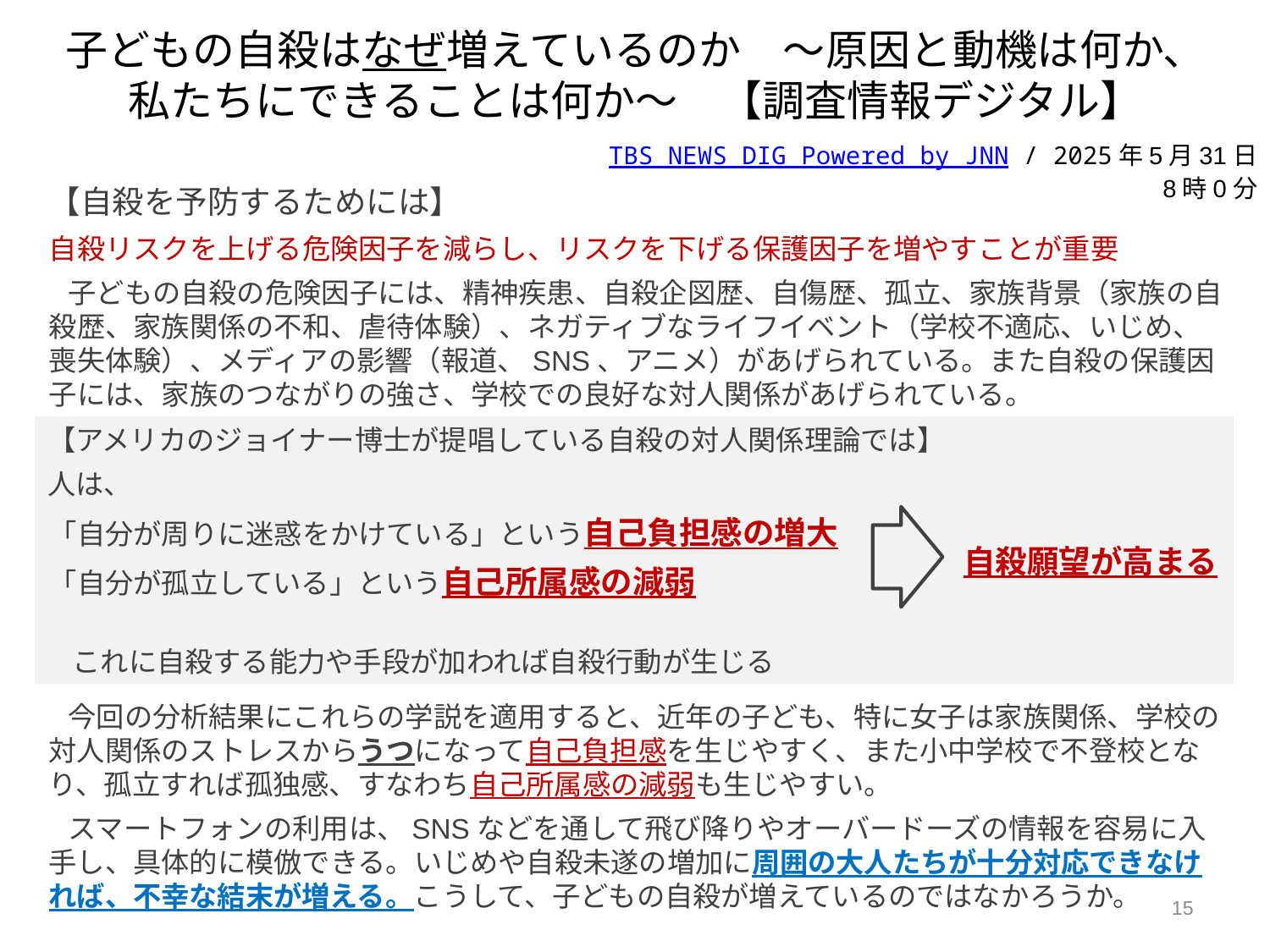

# 子どもの自殺はなぜ増えているのか　～原因と動機は何か、 私たちにできることは何か～　【調査情報デジタル】
TBS NEWS DIG Powered by JNN / 2025年5月31日 8時0分
【自殺を予防するためには】
自殺リスクを上げる危険因子を減らし、リスクを下げる保護因子を増やすことが重要
子どもの自殺の危険因子には、精神疾患、自殺企図歴、自傷歴、孤立、家族背景（家族の自殺歴、家族関係の不和、虐待体験）、ネガティブなライフイベント（学校不適応、いじめ、喪失体験）、メディアの影響（報道、SNS、アニメ）があげられている。また自殺の保護因子には、家族のつながりの強さ、学校での良好な対人関係があげられている。
【アメリカのジョイナー博士が提唱している自殺の対人関係理論では】
人は、

これに自殺する能力や手段が加われば自殺行動が生じる
「自分が周りに迷惑をかけている」という自己負担感の増大
「自分が孤立している」という自己所属感の減弱

自殺願望が高まる
今回の分析結果にこれらの学説を適用すると、近年の子ども、特に女子は家族関係、学校の対人関係のストレスからうつになって自己負担感を生じやすく、また小中学校で不登校となり、孤立すれば孤独感、すなわち自己所属感の減弱も生じやすい。
スマートフォンの利用は、SNSなどを通して飛び降りやオーバードーズの情報を容易に入手し、具体的に模倣できる。いじめや自殺未遂の増加に周囲の大人たちが十分対応できなければ、不幸な結末が増える。こうして、子どもの自殺が増えているのではなかろうか。
15